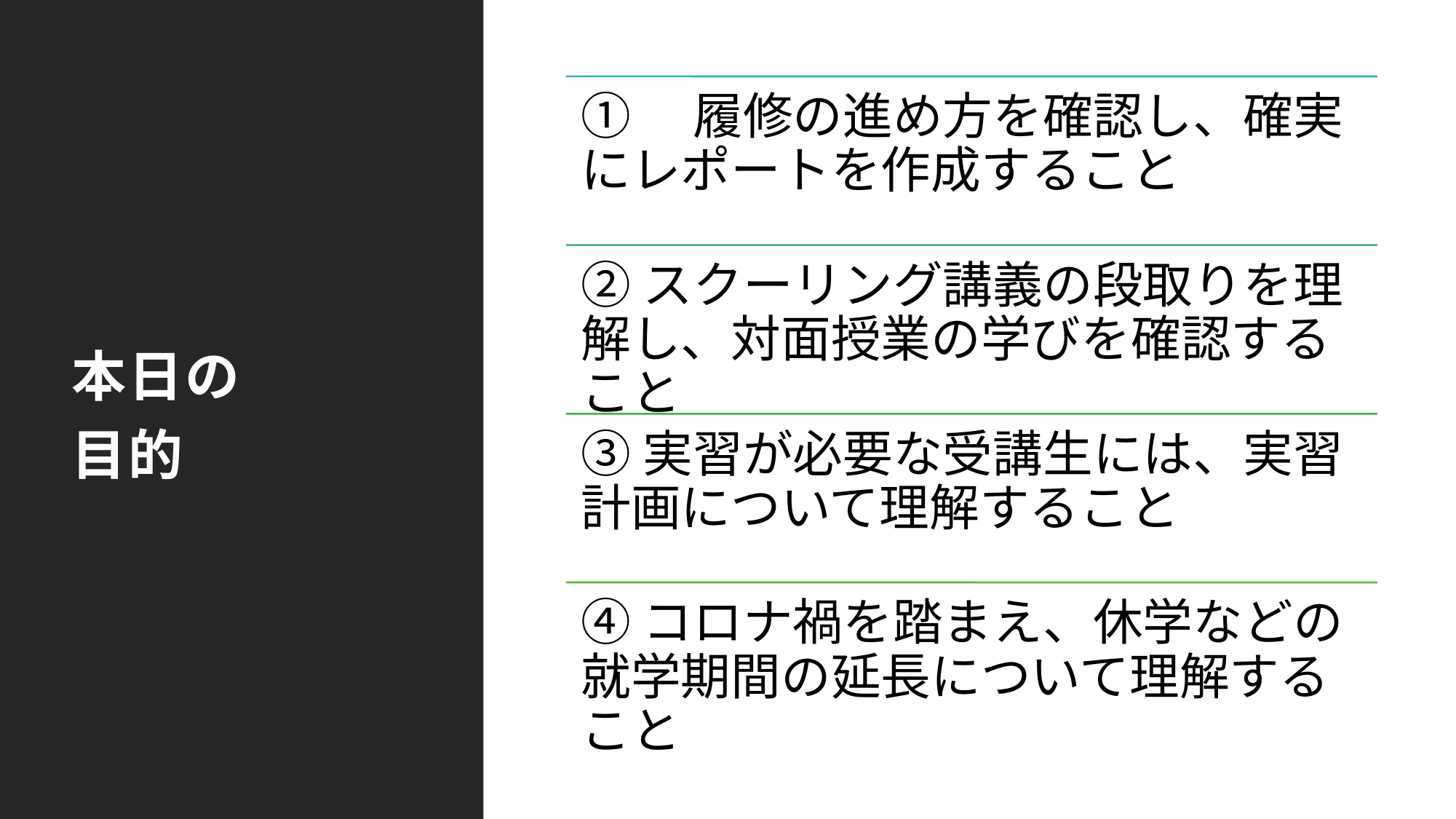

# 本日の 目的
①　履修の進め方を確認し、確実にレポートを作成すること
②スクーリング講義の段取りを理解し、対面授業の学びを確認すること
③実習が必要な受講生には、実習計画について理解すること
④コロナ禍を踏まえ、休学などの就学期間の延長について理解すること